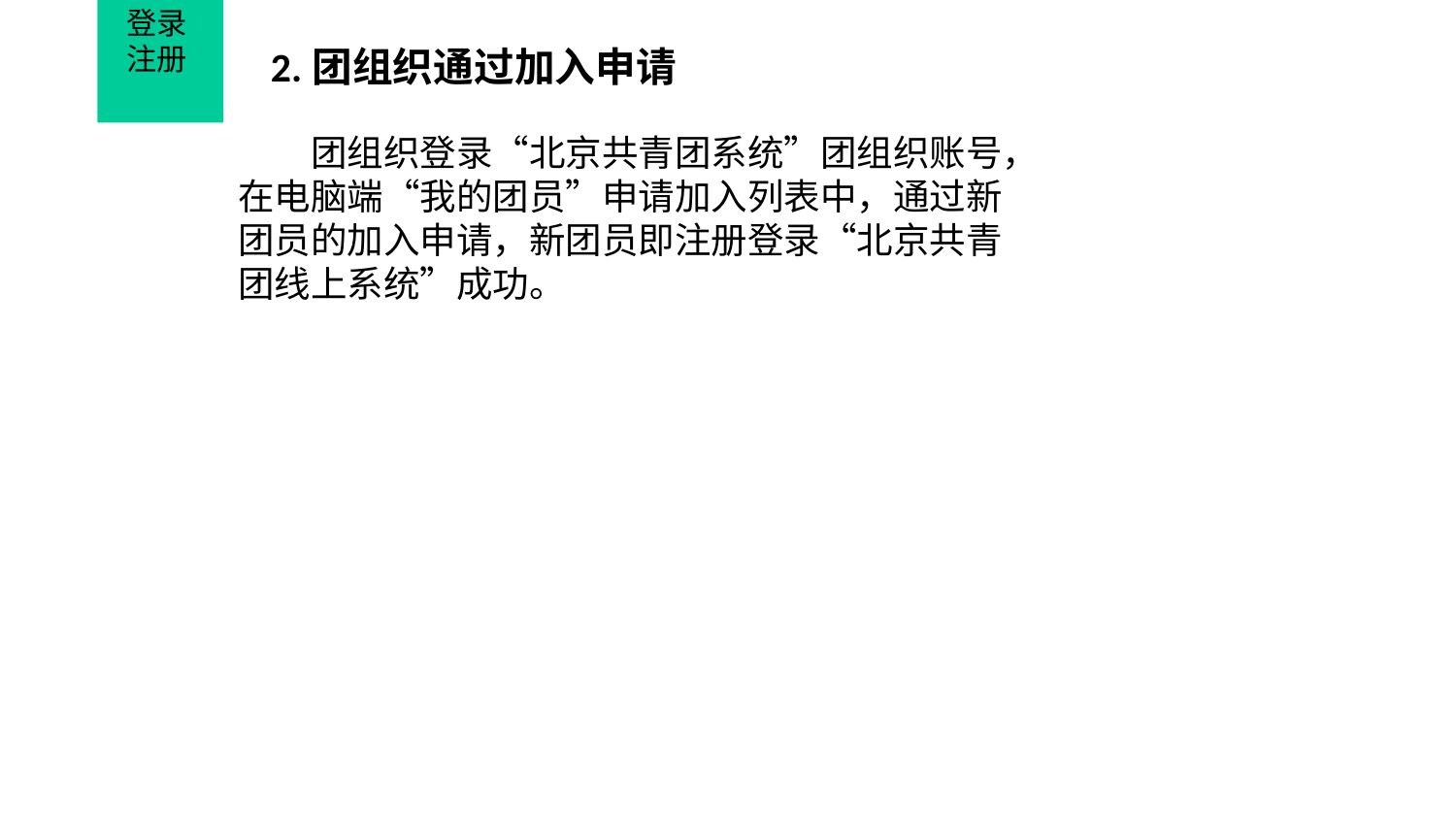

登录
注册
# 2.团组织通过加入申请
团组织登录“北京共青团系统”团组织账号，在电脑端“我的团员”申请加入列表中，通过新团员的加入申请，新团员即注册登录“北京共青团线上系统”成功。